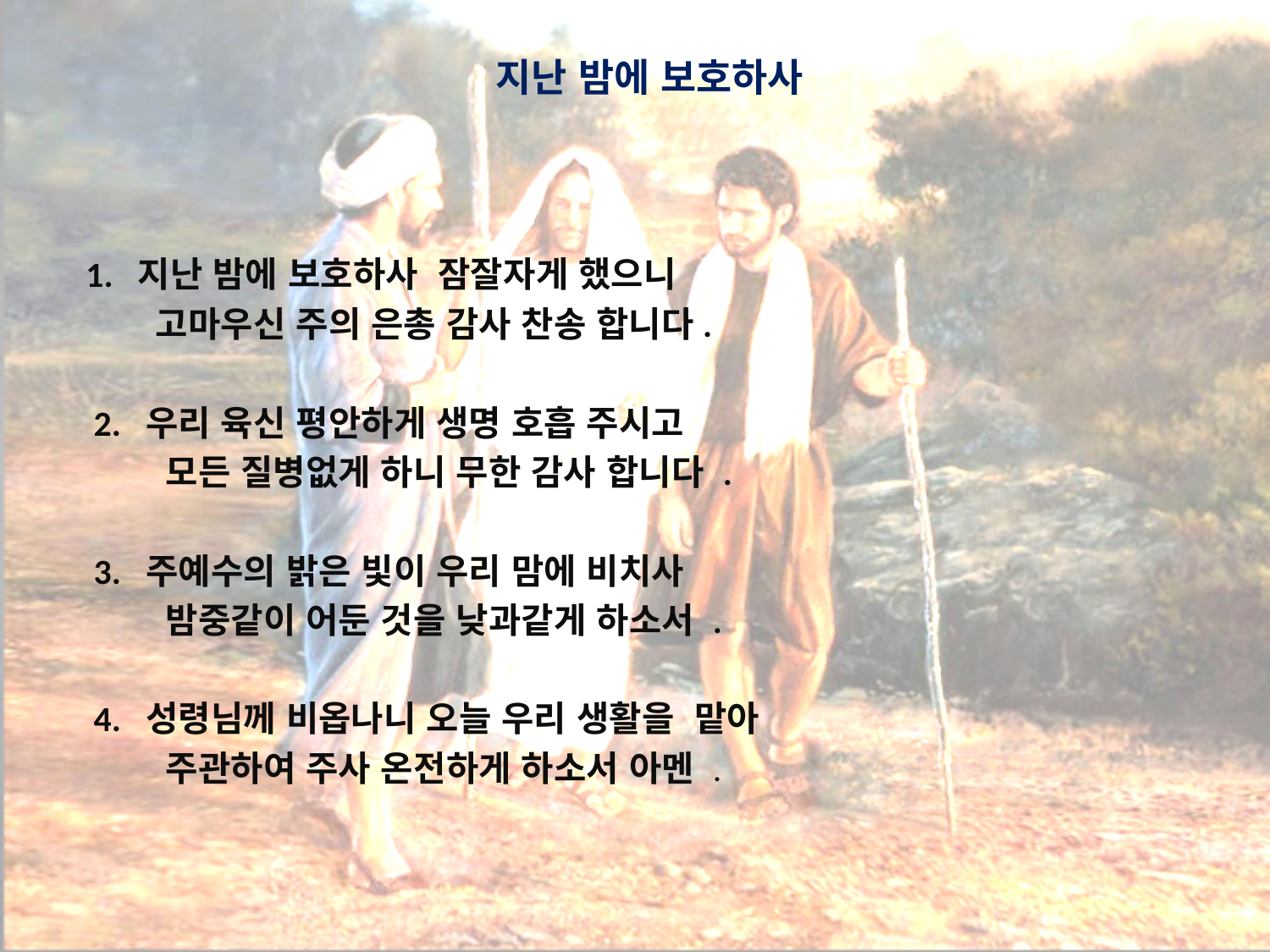

# 지난 밤에 보호하사
 1.  지난 밤에 보호하사  잠잘자게 했으니
       고마우신 주의 은총 감사 찬송 합니다.

  2.  우리 육신 평안하게 생명 호흡 주시고
        모든 질병없게 하니 무한 감사 합니다 .

  3.  주예수의 밝은 빛이 우리 맘에 비치사
        밤중같이 어둔 것을 낮과같게 하소서 .

  4.  성령님께 비옵나니 오늘 우리 생활을  맡아
        주관하여 주사 온전하게 하소서 아멘 .